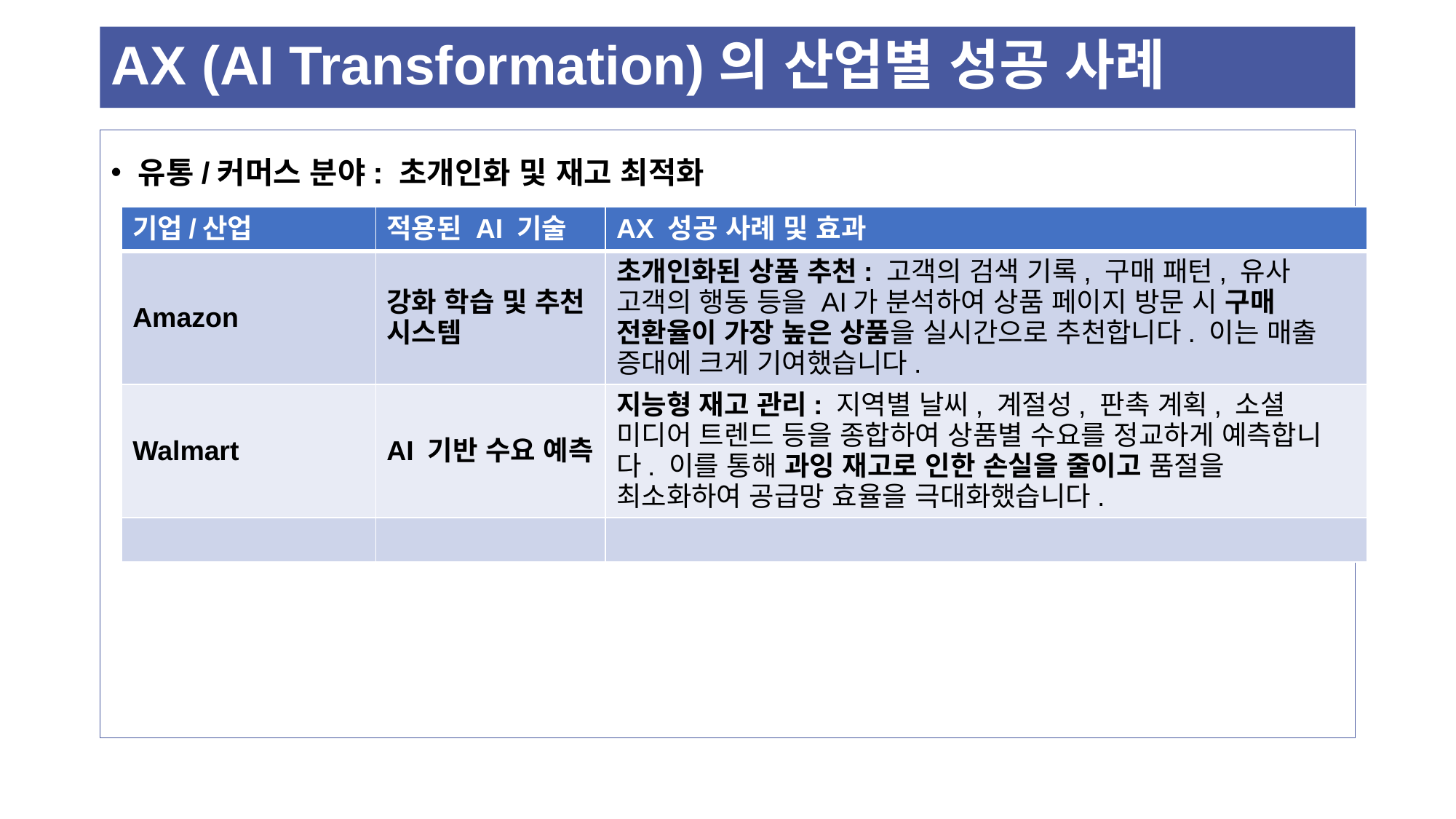

# AX (AI Transformation)의 산업별 성공 사례
유통/커머스 분야: 초개인화 및 재고 최적화
| 기업/산업 | 적용된 AI 기술 | AX 성공 사례 및 효과 |
| --- | --- | --- |
| Amazon | 강화 학습 및 추천 시스템 | 초개인화된 상품 추천: 고객의 검색 기록, 구매 패턴, 유사 고객의 행동 등을 AI가 분석하여 상품 페이지 방문 시 구매 전환율이 가장 높은 상품을 실시간으로 추천합니다. 이는 매출 증대에 크게 기여했습니다. |
| Walmart | AI 기반 수요 예측 | 지능형 재고 관리: 지역별 날씨, 계절성, 판촉 계획, 소셜 미디어 트렌드 등을 종합하여 상품별 수요를 정교하게 예측합니다. 이를 통해 과잉 재고로 인한 손실을 줄이고 품절을 최소화하여 공급망 효율을 극대화했습니다. |
|  |  |  |